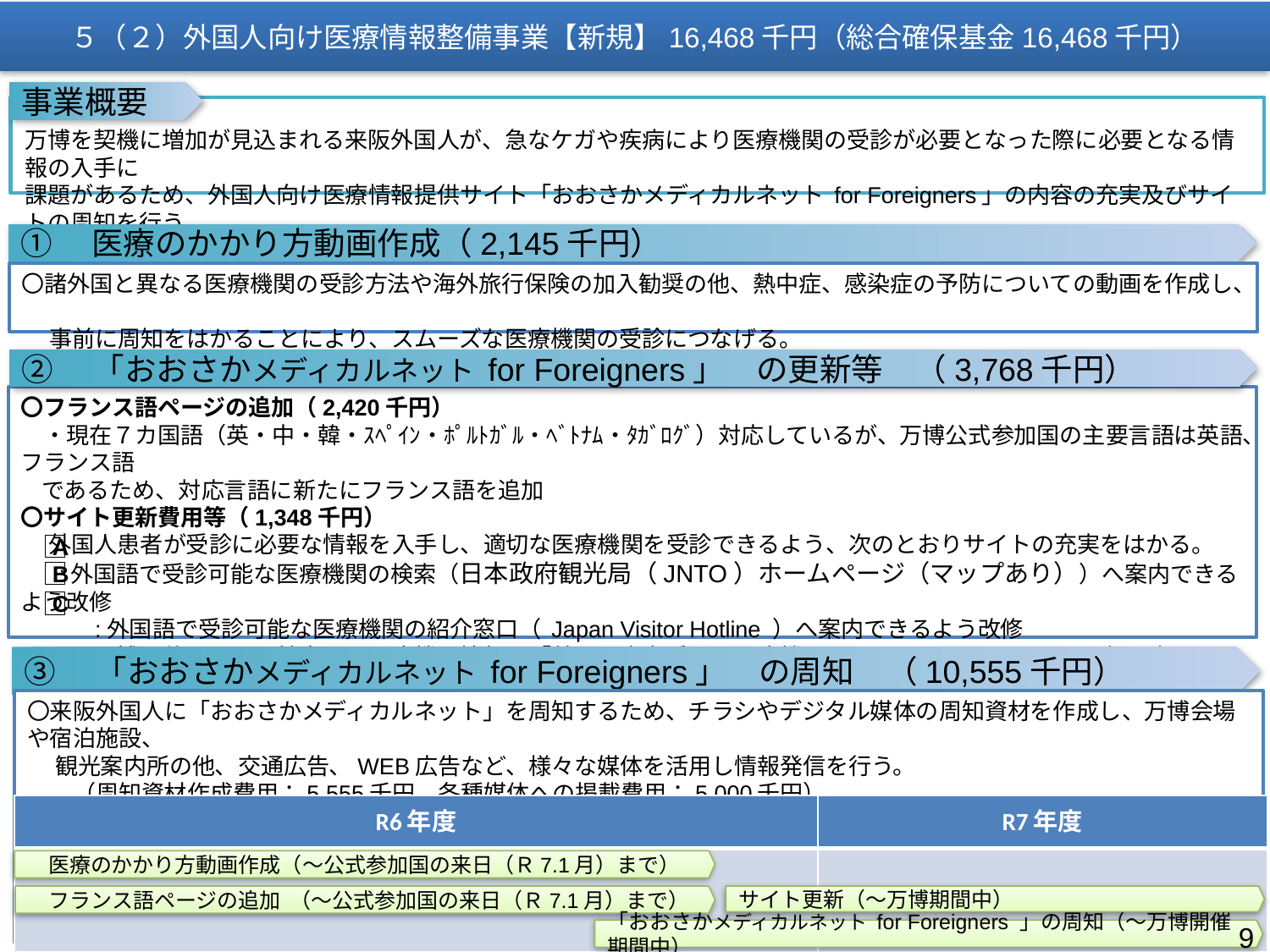

５（２）外国人向け医療情報整備事業【新規】16,468千円（総合確保基金16,468千円）
事業概要

万博を契機に増加が見込まれる来阪外国人が、急なケガや疾病により医療機関の受診が必要となった際に必要となる情報の入手に
課題があるため、外国人向け医療情報提供サイト「おおさかメディカルネット for Foreigners」の内容の充実及びサイトの周知を行う。
①　医療のかかり方動画作成（2,145千円）
〇諸外国と異なる医療機関の受診方法や海外旅行保険の加入勧奨の他、熱中症、感染症の予防についての動画を作成し、
　 事前に周知をはかることにより、スムーズな医療機関の受診につなげる。
②　「おおさかメディカルネット for Foreigners」　の更新等　（3,768千円）
〇フランス語ページの追加（2,420千円）
　・現在７カ国語（英・中・韓・ｽﾍﾟｲﾝ・ﾎﾟﾙﾄｶﾞﾙ・ﾍﾞﾄﾅﾑ・ﾀｶﾞﾛｸﾞ）対応しているが、万博公式参加国の主要言語は英語、フランス語
   であるため、対応言語に新たにフランス語を追加
〇サイト更新費用等（1,348千円）
　 外国人患者が受診に必要な情報を入手し、適切な医療機関を受診できるよう、次のとおりサイトの充実をはかる。
      :外国語で受診可能な医療機関の検索（日本政府観光局（JNTO）ホームページ（マップあり））へ案内できるよう改修
　　　:外国語で受診可能な医療機関の紹介窓口（ Japan Visitor Hotline ）へ案内できるよう改修
　　  :万博開催にあたり拡充する医療機関情報の「外国人患者受入れ医療機関とりまとめリスト」への月次反映　など

A
B
C
③　「おおさかメディカルネット for Foreigners」　の周知　（10,555千円）
〇来阪外国人に「おおさかメディカルネット」を周知するため、チラシやデジタル媒体の周知資材を作成し、万博会場や宿泊施設、
　 観光案内所の他、交通広告、WEB広告など、様々な媒体を活用し情報発信を行う。
　　（周知資材作成費用：5,555千円、各種媒体への掲載費用：5,000千円）

| R6年度 | R7年度 |
| --- | --- |
|  |  |
　医療のかかり方動画作成（～公式参加国の来日（Ｒ7.1月）まで）
　フランス語ページの追加  （～公式参加国の来日（Ｒ7.1月）まで）
サイト更新（～万博期間中）
「おおさかメディカルネット for Foreigners 」の周知（～万博開催期間中）
9